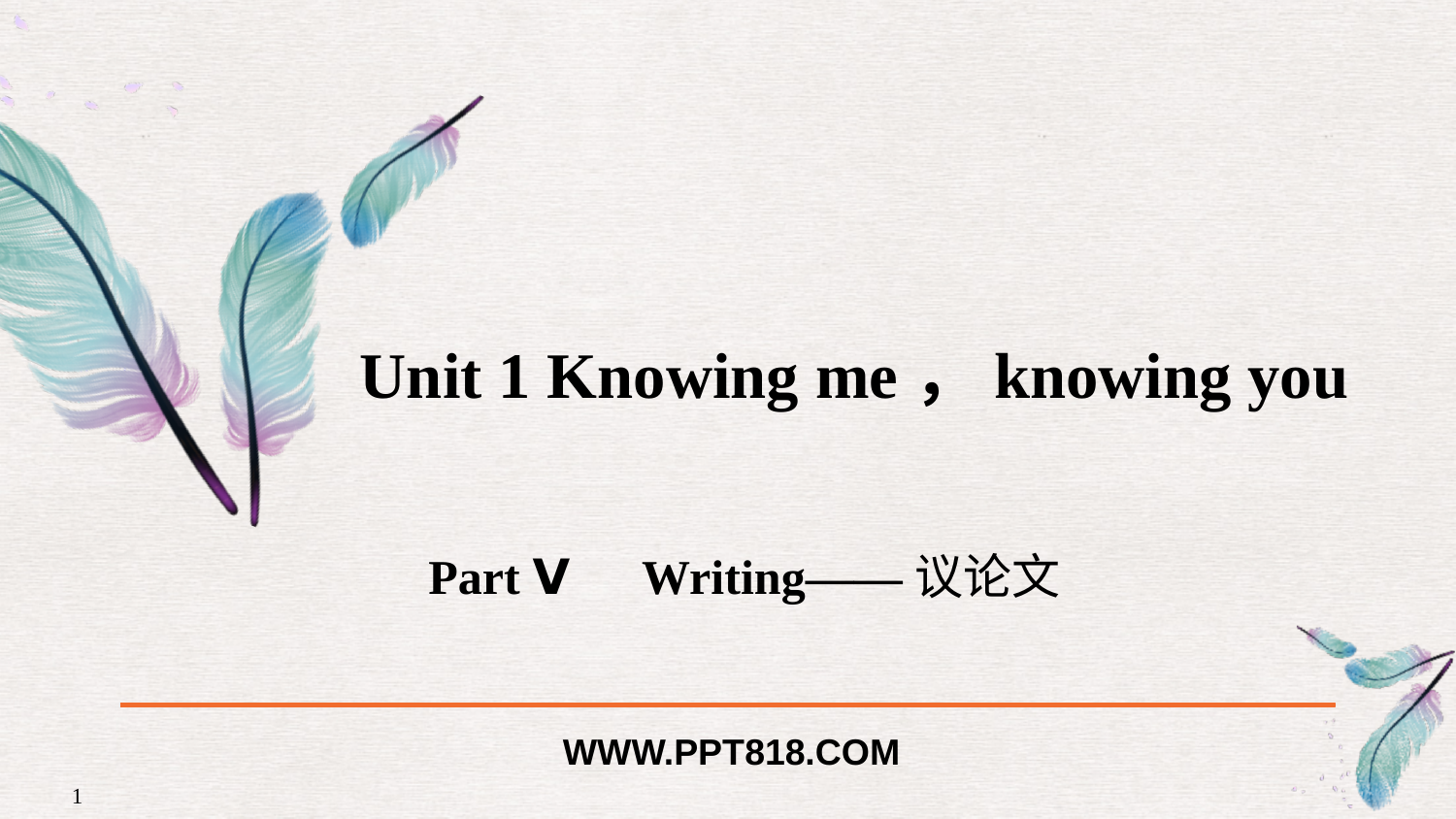

Unit 1 Knowing me，knowing you
Part Ⅴ　Writing——议论文
WWW.PPT818.COM